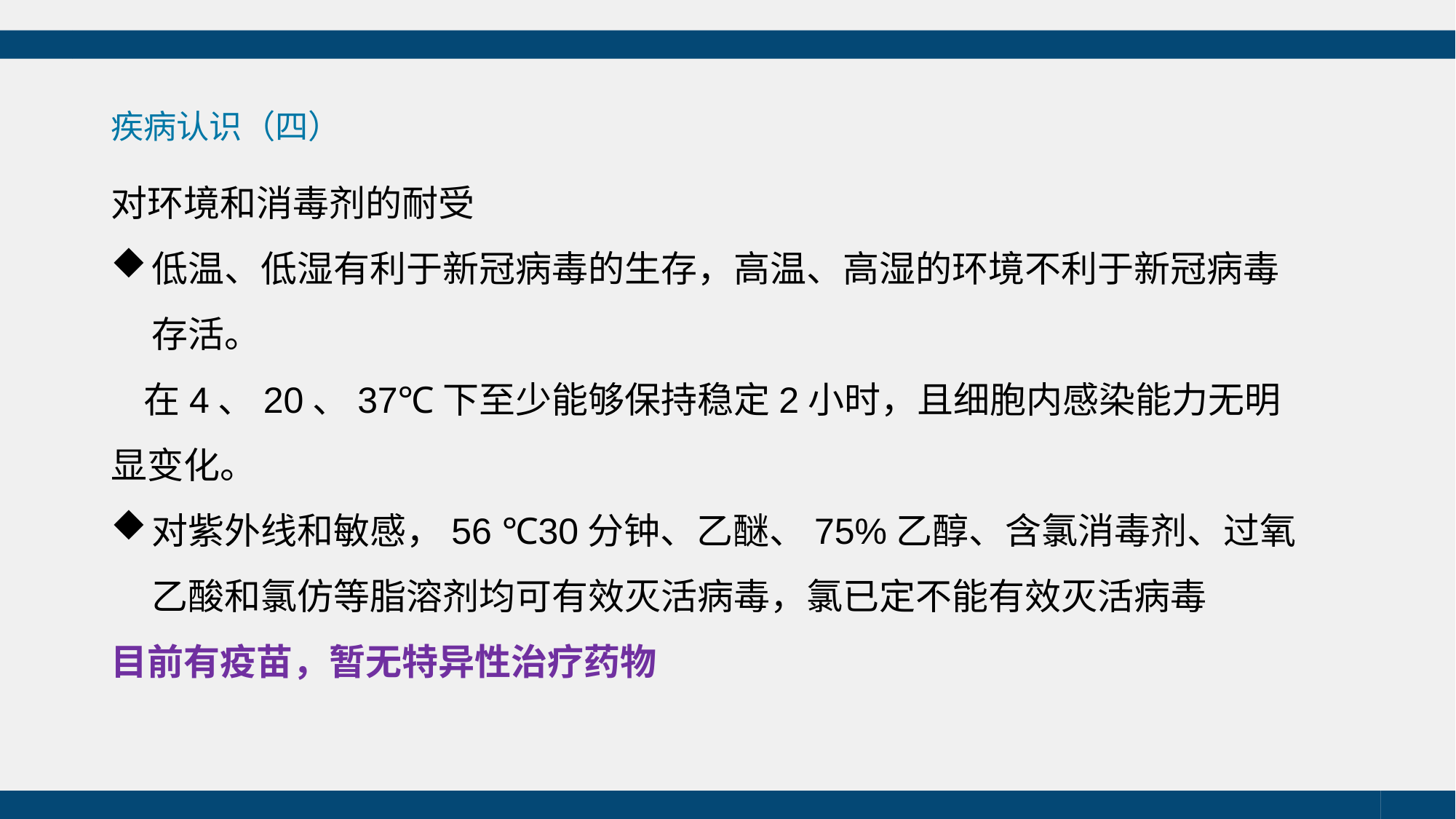

疾病认识（四）
对环境和消毒剂的耐受
低温、低湿有利于新冠病毒的生存，高温、高湿的环境不利于新冠病毒存活。
   在4、20、37℃下至少能够保持稳定2小时，且细胞内感染能力无明显变化。
对紫外线和敏感，56 ℃30分钟、乙醚、75%乙醇、含氯消毒剂、过氧乙酸和氯仿等脂溶剂均可有效灭活病毒，氯已定不能有效灭活病毒
目前有疫苗，暂无特异性治疗药物